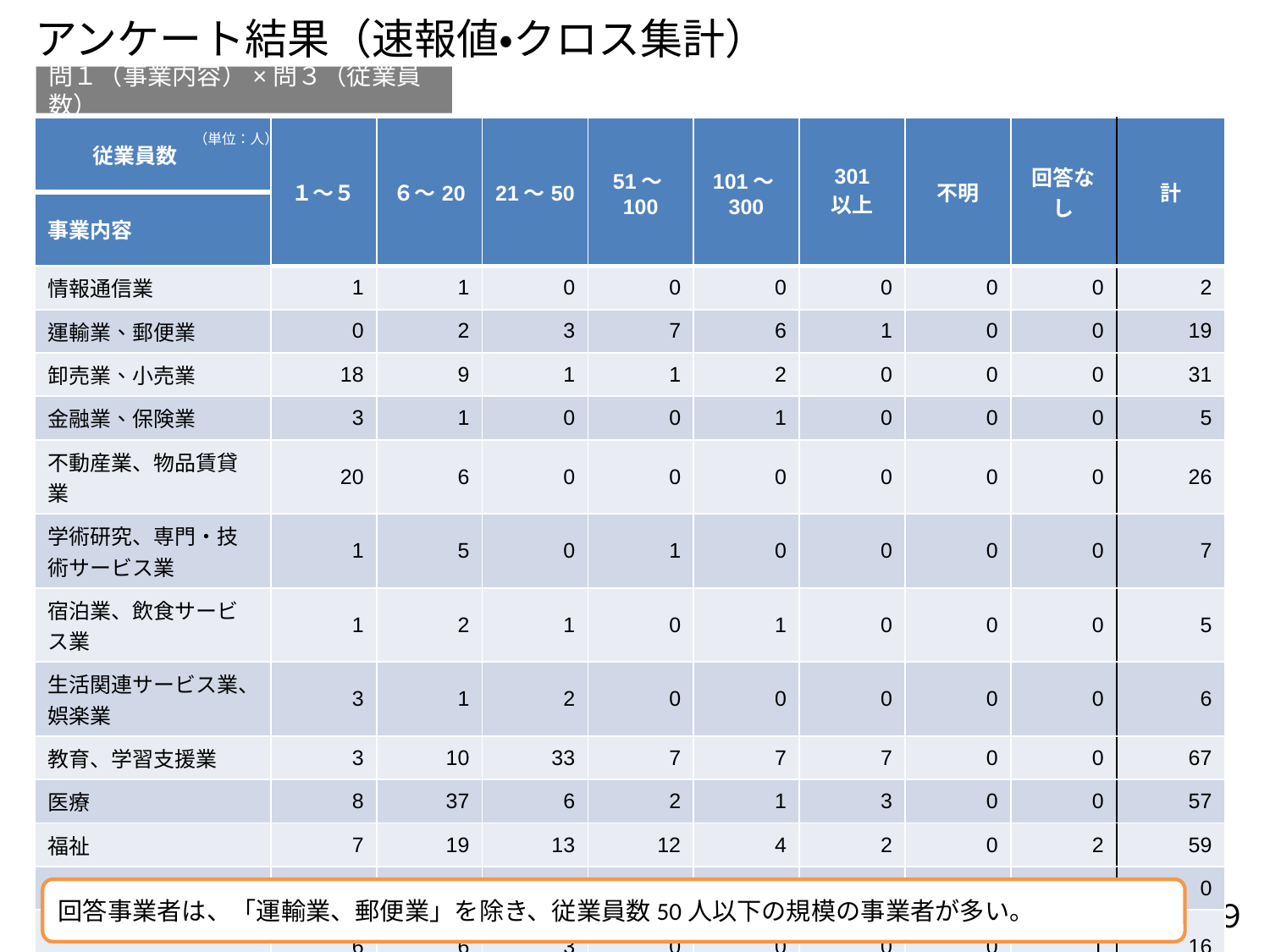

アンケート結果（速報値・クロス集計）
問１（事業内容）×問３（従業員数）

| 従業員数 | １～５ | ６～20 | 21～50 | 51～100 | 101～300 | 301 以上 | 不明 | 回答なし | 計 |
| --- | --- | --- | --- | --- | --- | --- | --- | --- | --- |
| 事業内容 |  |  |  |  |  |  |  |  |  |
| 情報通信業 | 1 | 1 | 0 | 0 | 0 | 0 | 0 | 0 | 2 |
| 運輸業、郵便業 | 0 | 2 | 3 | 7 | 6 | 1 | 0 | 0 | 19 |
| 卸売業、小売業 | 18 | 9 | 1 | 1 | 2 | 0 | 0 | 0 | 31 |
| 金融業、保険業 | 3 | 1 | 0 | 0 | 1 | 0 | 0 | 0 | 5 |
| 不動産業、物品賃貸業 | 20 | 6 | 0 | 0 | 0 | 0 | 0 | 0 | 26 |
| 学術研究、専門・技術サービス業 | 1 | 5 | 0 | 1 | 0 | 0 | 0 | 0 | 7 |
| 宿泊業、飲食サービス業 | 1 | 2 | 1 | 0 | 1 | 0 | 0 | 0 | 5 |
| 生活関連サービス業、娯楽業 | 3 | 1 | 2 | 0 | 0 | 0 | 0 | 0 | 6 |
| 教育、学習支援業 | 3 | 10 | 33 | 7 | 7 | 7 | 0 | 0 | 67 |
| 医療 | 8 | 37 | 6 | 2 | 1 | 3 | 0 | 0 | 57 |
| 福祉 | 7 | 19 | 13 | 12 | 4 | 2 | 0 | 2 | 59 |
| 複合サービス業 | 0 | 0 | 0 | 0 | 0 | 0 | 0 | 0 | 0 |
| サービス業（他に分類されない） | 6 | 6 | 3 | 0 | 0 | 0 | 0 | 1 | 16 |
| 回答なし | 0 | 1 | 0 | 0 | 0 | 0 | 0 | 1 | 2 |
| 計 | 71 | 100 | 62 | 30 | 22 | 13 | 0 | 4 | 302 |
（単位：人）
回答事業者は、「運輸業、郵便業」を除き、従業員数50人以下の規模の事業者が多い。
９